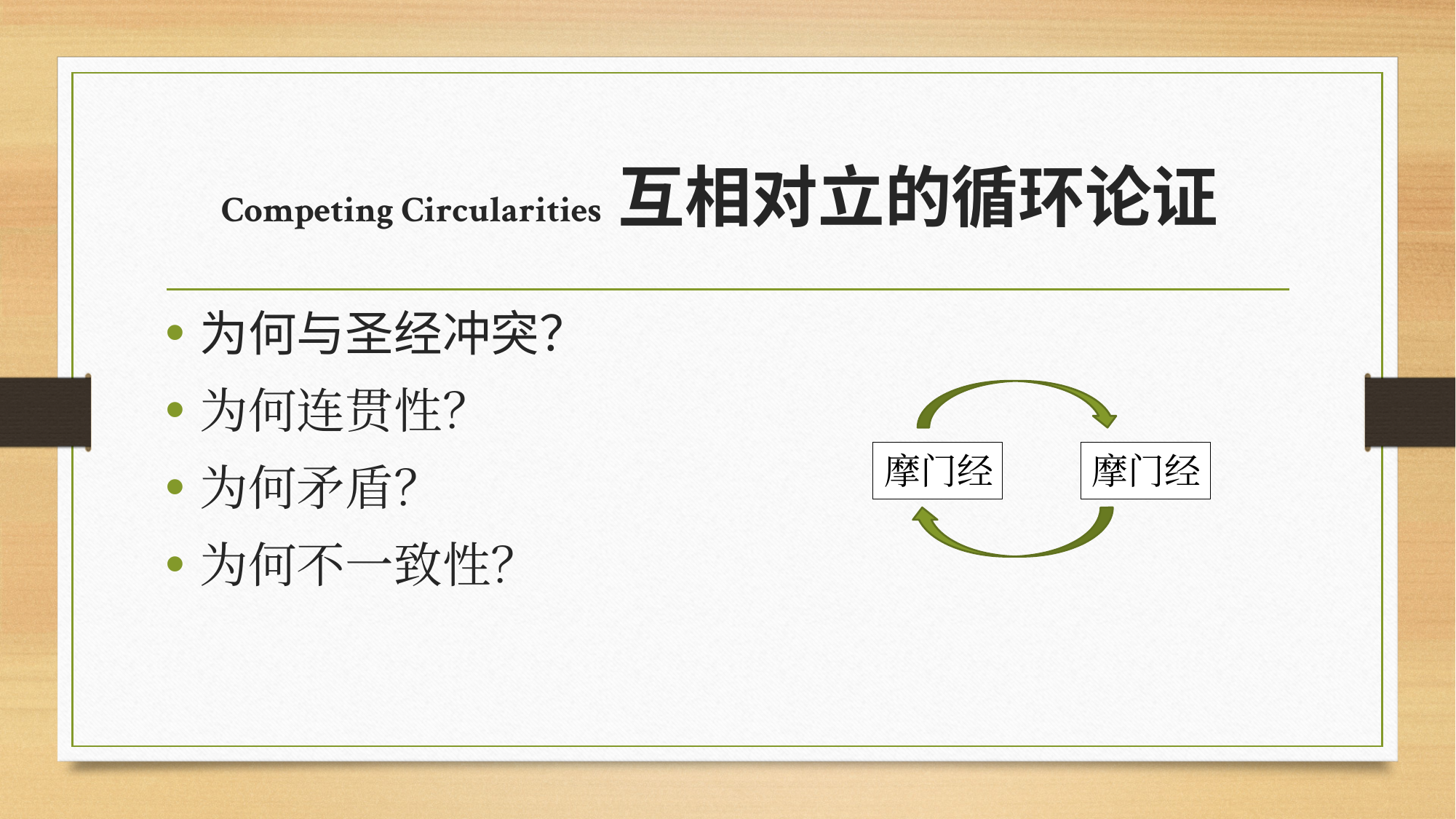

# Competing Circularities 互相对立的循环论证
为何与圣经冲突？
为何连贯性？
为何矛盾？
为何不一致性？

摩门经
摩门经